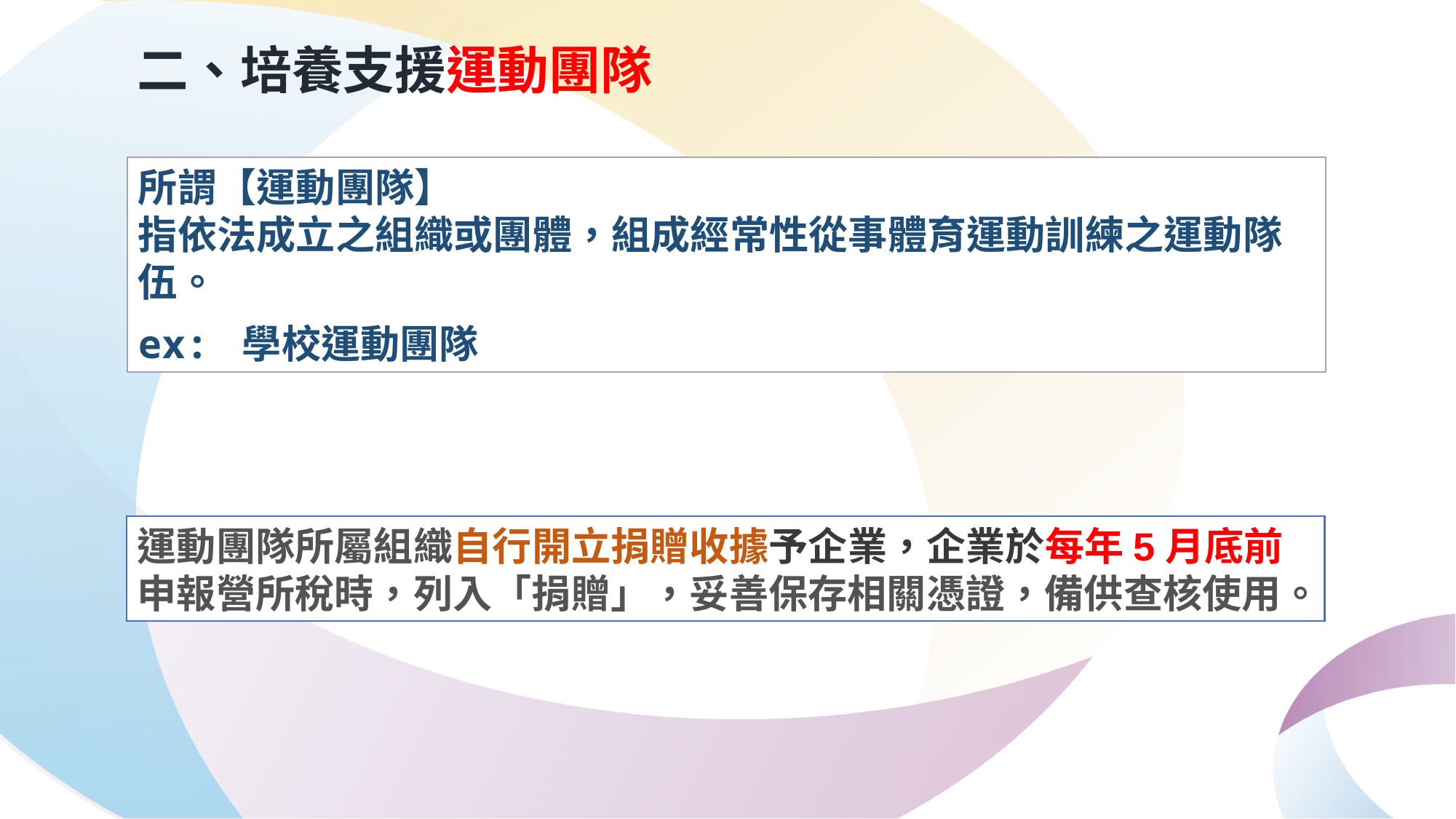

# 二、培養支援運動團隊
所謂【運動團隊】
指依法成立之組織或團體，組成經常性從事體育運動訓練之運動隊伍。

ex: 學校運動團隊
運動團隊所屬組織自行開立捐贈收據予企業，企業於每年5月底前申報營所稅時，列入「捐贈」，妥善保存相關憑證，備供查核使用。